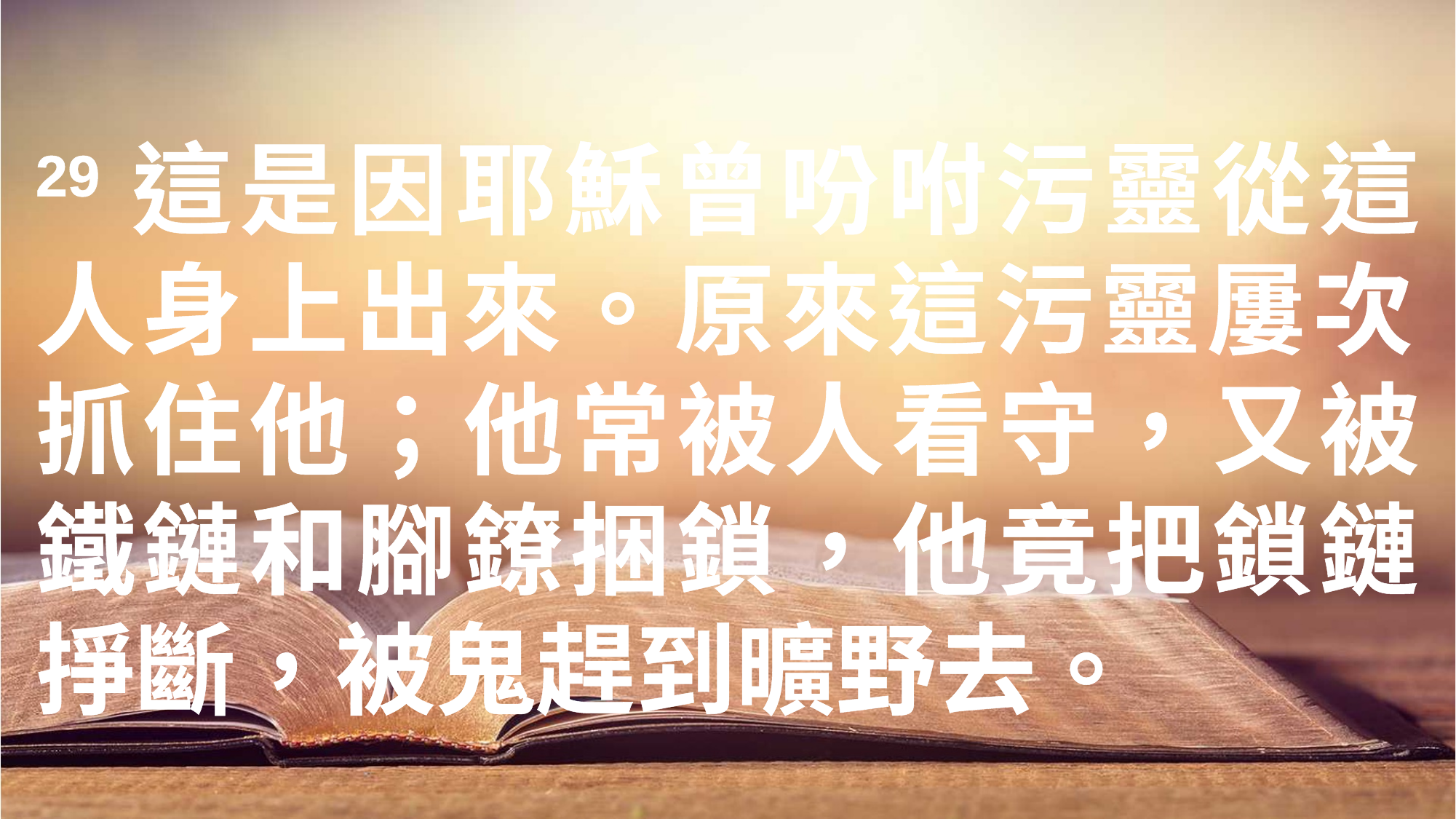

29這是因耶穌曾吩咐污靈從這人身上出來。原來這污靈屢次
抓住他；他常被人看守，又被鐵鏈和腳鐐捆鎖，他竟把鎖鏈掙斷，被鬼趕到曠野去。